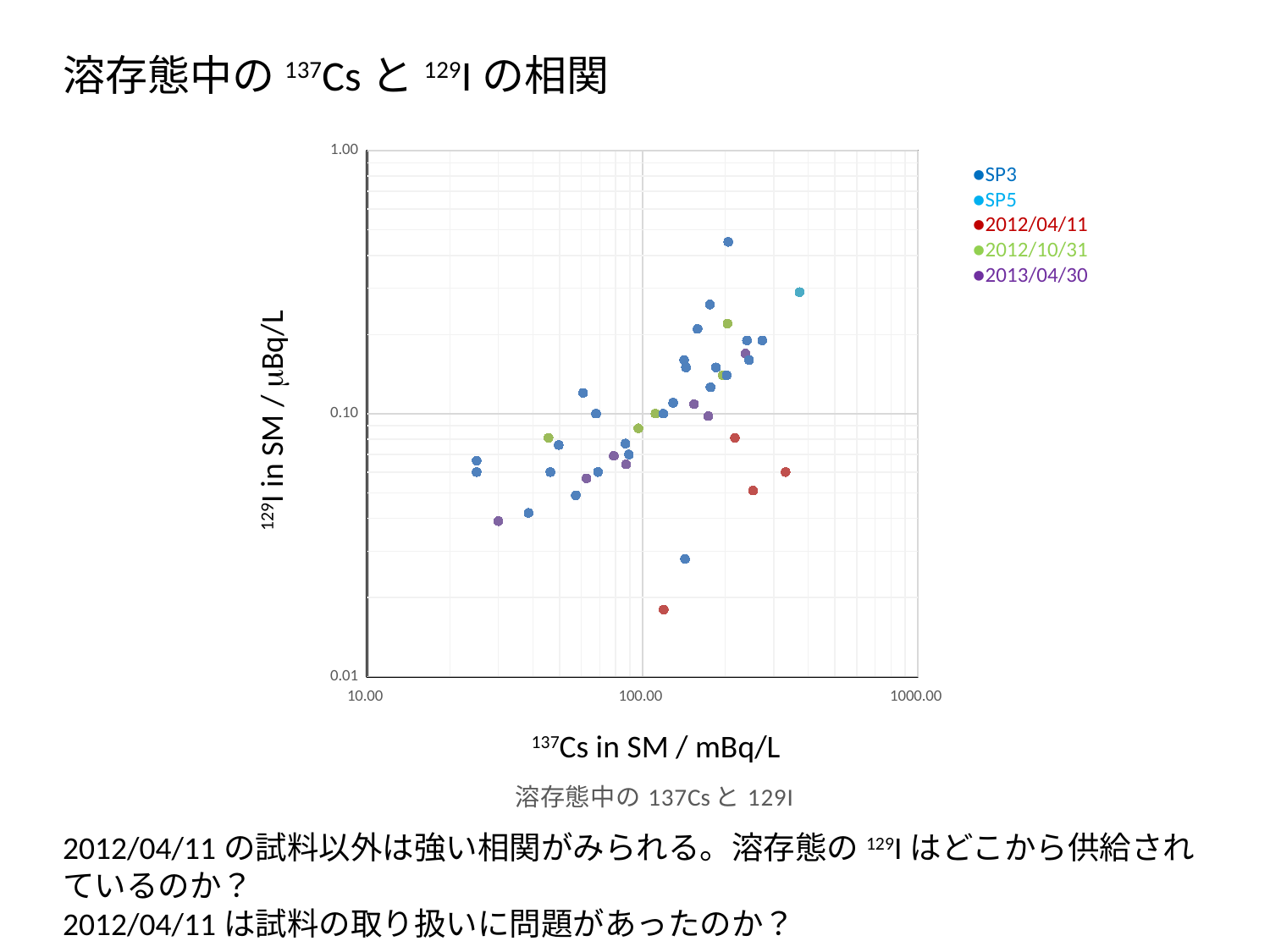

溶存態中の137Csと129Iの相関

### Chart: 溶存態中の137Csと129I

| Category |  |  |  |  |  |
|---|---|---|---|---|---|
●SP3
●SP5
●2012/04/11
●2012/10/31
●2013/04/30
129I in SM / μBq/L
137Cs in SM / mBq/L
2012/04/11の試料以外は強い相関がみられる。溶存態の129Iはどこから供給されているのか？
2012/04/11は試料の取り扱いに問題があったのか？